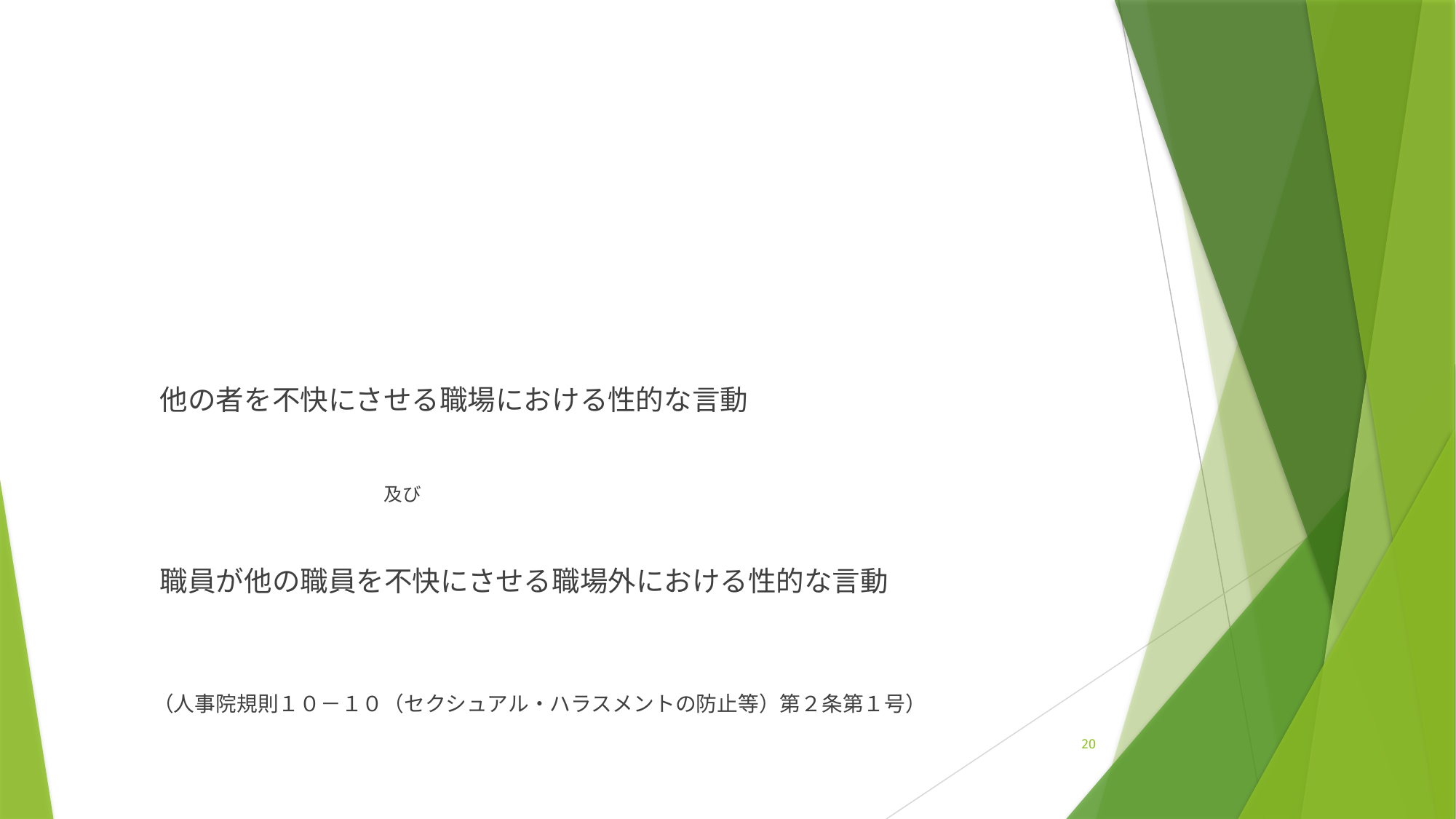

他の者を不快にさせる職場における性的な言動

　　　　　　　　　及び

　職員が他の職員を不快にさせる職場外における性的な言動

　（人事院規則１０－１０（セクシュアル・ハラスメントの防止等）第２条第１号）

20